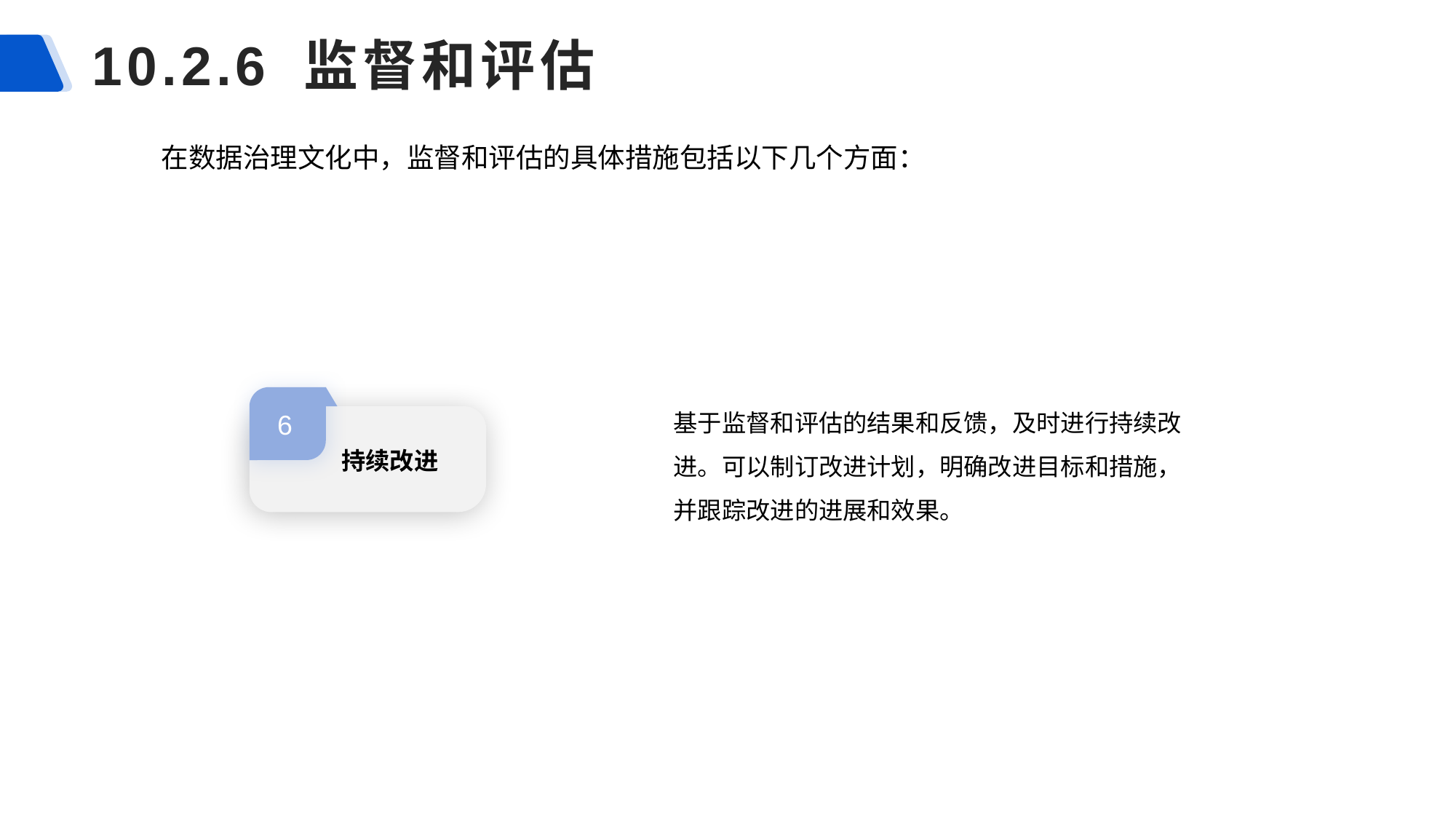

# 10.2.6 监督和评估
在数据治理文化中，监督和评估的具体措施包括以下几个方面：

6

持续改进
基于监督和评估的结果和反馈，及时进行持续改进。可以制订改进计划，明确改进目标和措施，并跟踪改进的进展和效果。